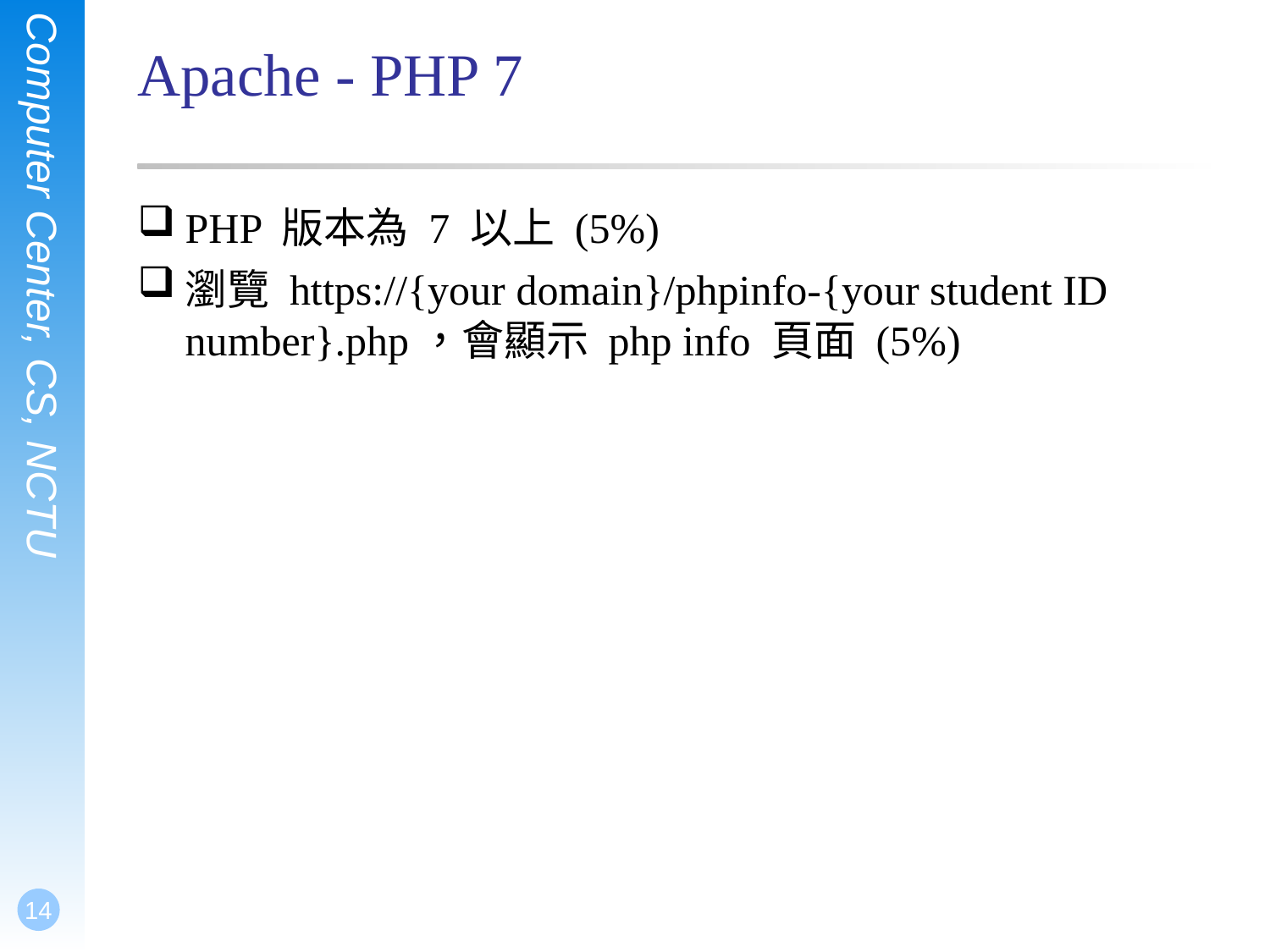

# Apache - PHP 7
PHP 版本為 7 以上 (5%)
瀏覽 https://{your domain}/phpinfo-{your student ID number}.php，會顯示 php info 頁面 (5%)